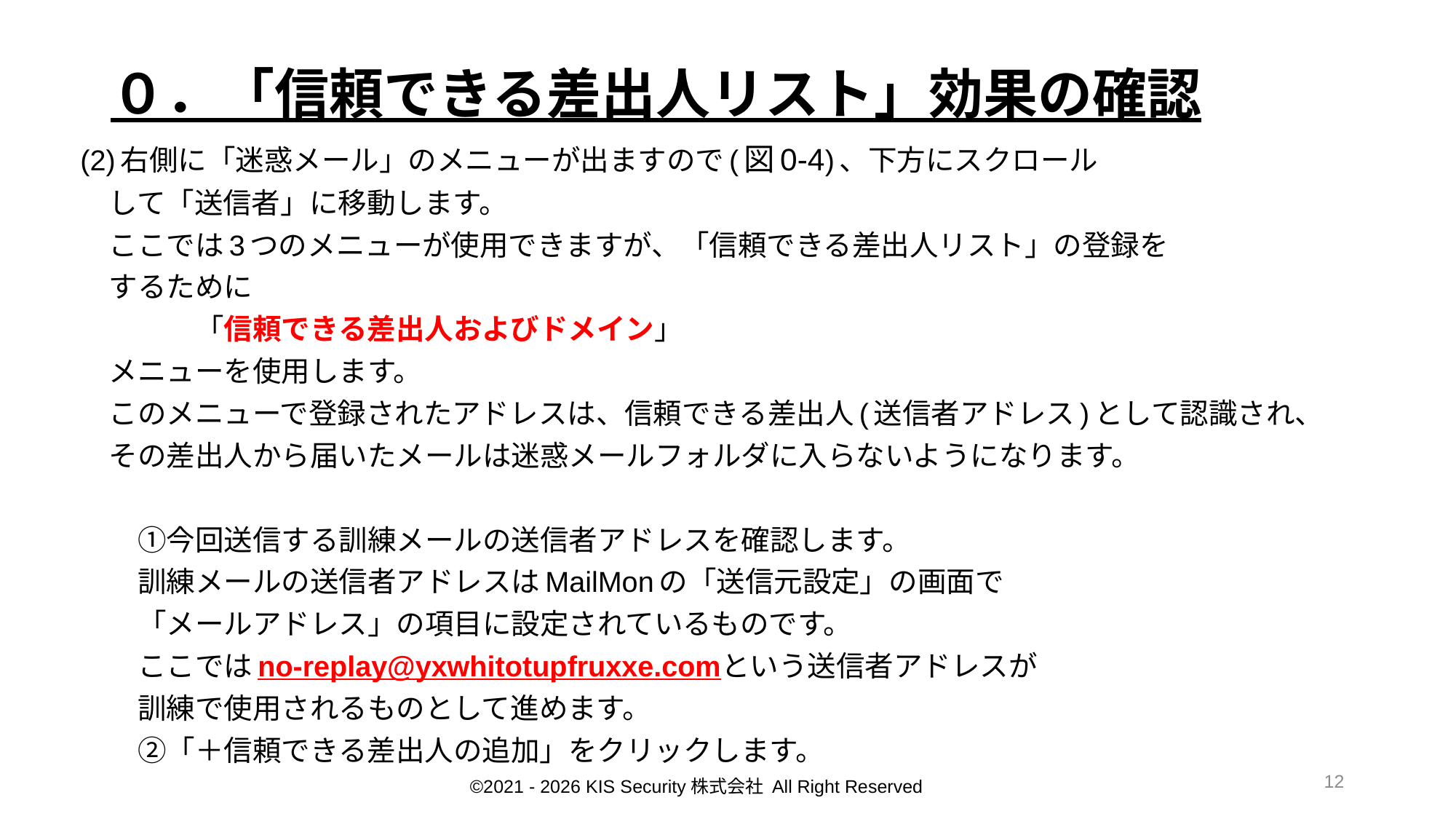

# ０．「信頼できる差出人リスト」効果の確認
(2)右側に「迷惑メール」のメニューが出ますので(図0-4)、下方にスクロール
　して「送信者」に移動します。
　ここでは3つのメニューが使用できますが、「信頼できる差出人リスト」の登録を
　するために
　　　　「信頼できる差出人およびドメイン」
　メニューを使用します。
　このメニューで登録されたアドレスは、信頼できる差出人(送信者アドレス)として認識され、
　その差出人から届いたメールは迷惑メールフォルダに入らないようになります。

　　①今回送信する訓練メールの送信者アドレスを確認します。
　　訓練メールの送信者アドレスはMailMonの「送信元設定」の画面で
　　「メールアドレス」の項目に設定されているものです。
　　ここではno-replay@yxwhitotupfruxxe.comという送信者アドレスが
　　訓練で使用されるものとして進めます。
　　②「＋信頼できる差出人の追加」をクリックします。
12